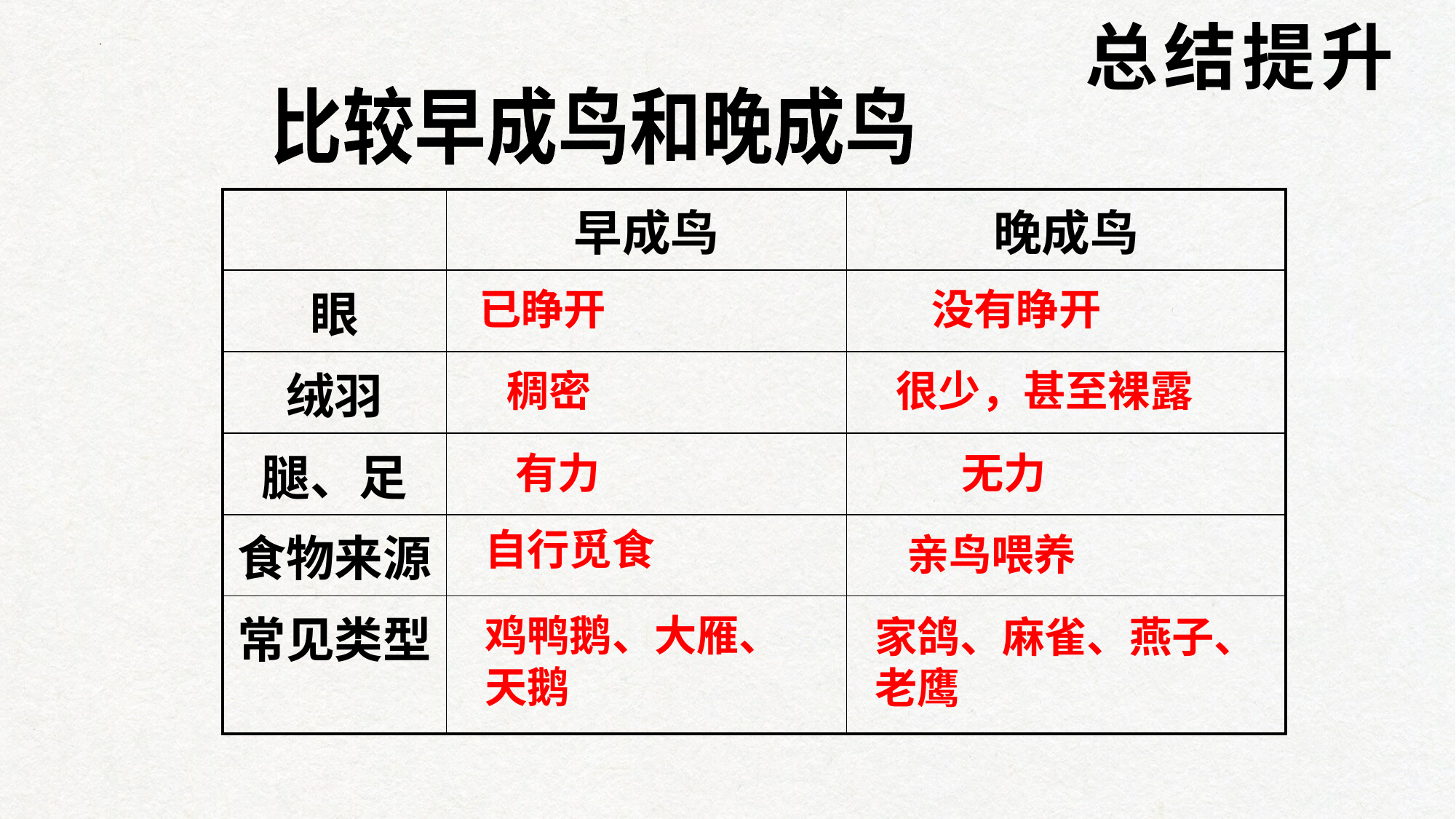

总结提升
比较早成鸟和晚成鸟
|  | 早成鸟 | 晚成鸟 |
| --- | --- | --- |
| 眼 |  |  |
| 绒羽 |  |  |
| 腿、足 |  |  |
| 食物来源 |  |  |
| 常见类型 |  |  |
没有睁开
已睁开
很少，甚至裸露
稠密
有力
无力
自行觅食
亲鸟喂养
家鸽、麻雀、燕子、老鹰
鸡鸭鹅、大雁、
天鹅